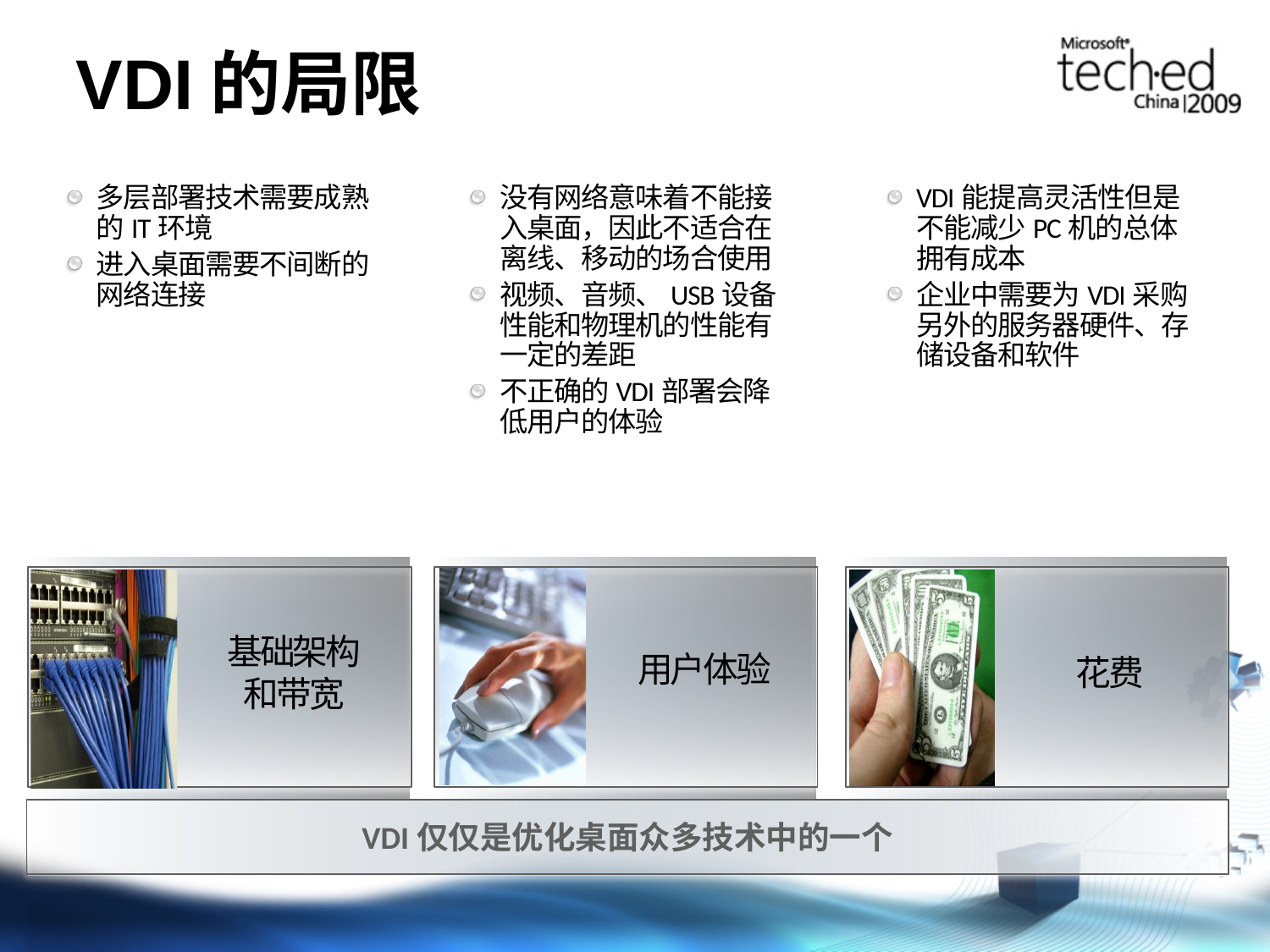

# VDI的局限

多层部署技术需要成熟的IT环境
进入桌面需要不间断的网络连接
没有网络意味着不能接入桌面，因此不适合在离线、移动的场合使用
视频、音频、USB设备性能和物理机的性能有一定的差距
不正确的VDI部署会降低用户的体验
VDI能提高灵活性但是不能减少PC机的总体拥有成本
企业中需要为VDI采购另外的服务器硬件、存储设备和软件
VDI仅仅是优化桌面众多技术中的一个

基础架构
和带宽
用户体验
花费